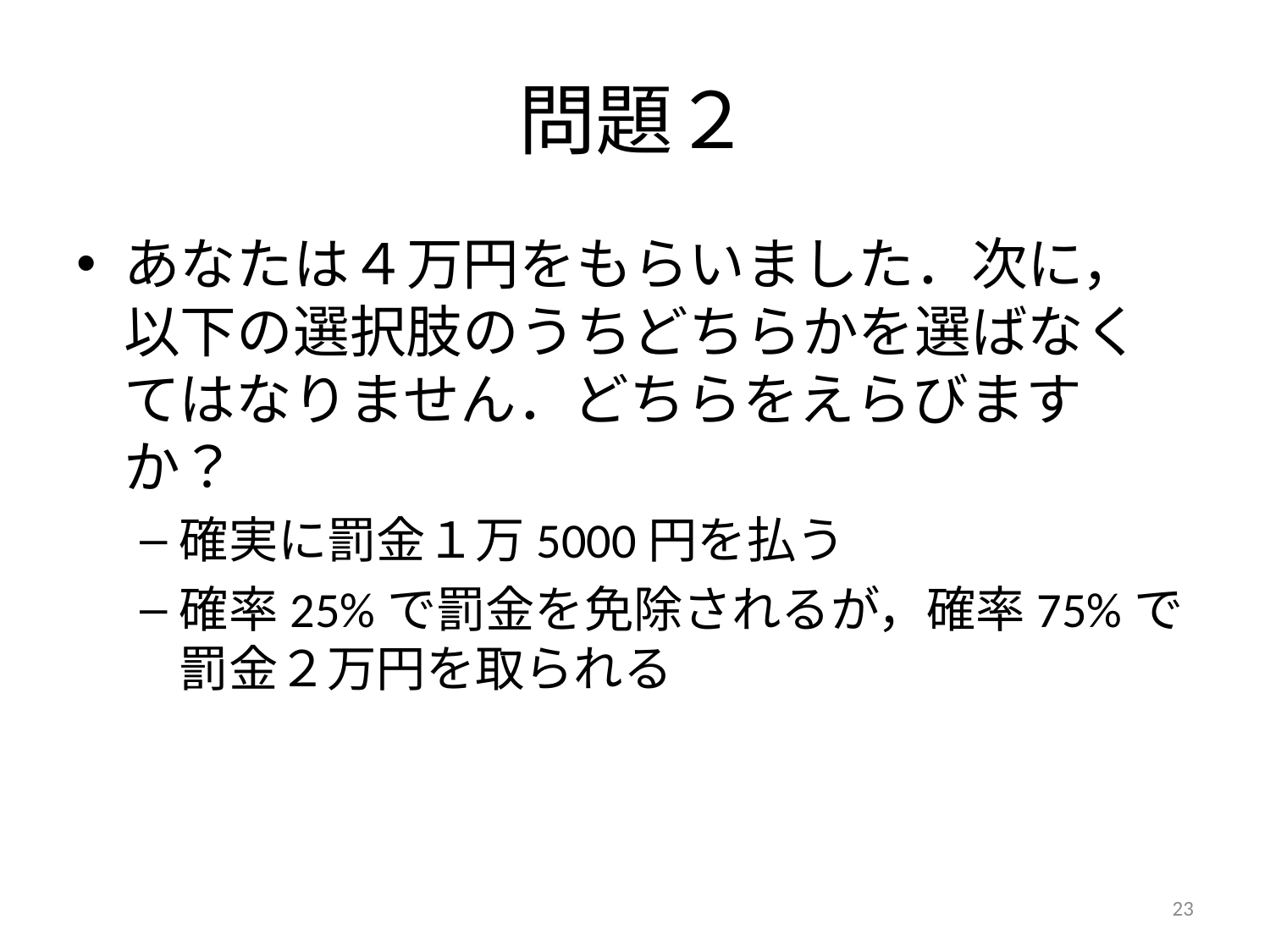

# 問題２
あなたは４万円をもらいました．次に，以下の選択肢のうちどちらかを選ばなくてはなりません．どちらをえらびますか？
確実に罰金１万5000円を払う
確率25%で罰金を免除されるが，確率75%で罰金２万円を取られる

23